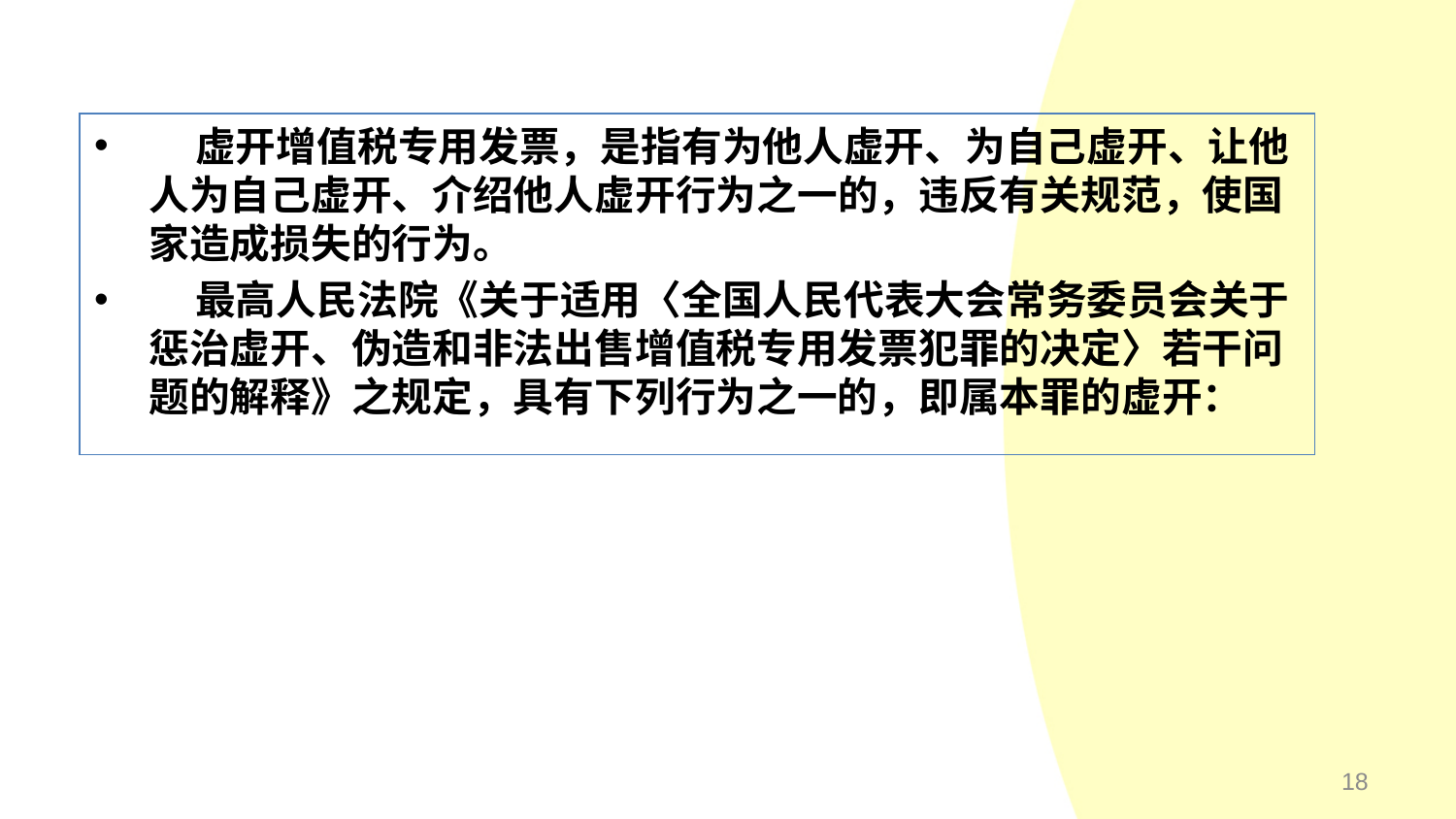

虚开增值税专用发票，是指有为他人虚开、为自己虚开、让他人为自己虚开、介绍他人虚开行为之一的，违反有关规范，使国家造成损失的行为。
    最高人民法院《关于适用〈全国人民代表大会常务委员会关于惩治虚开、伪造和非法出售增值税专用发票犯罪的决定〉若干问题的解释》之规定，具有下列行为之一的，即属本罪的虚开：
18